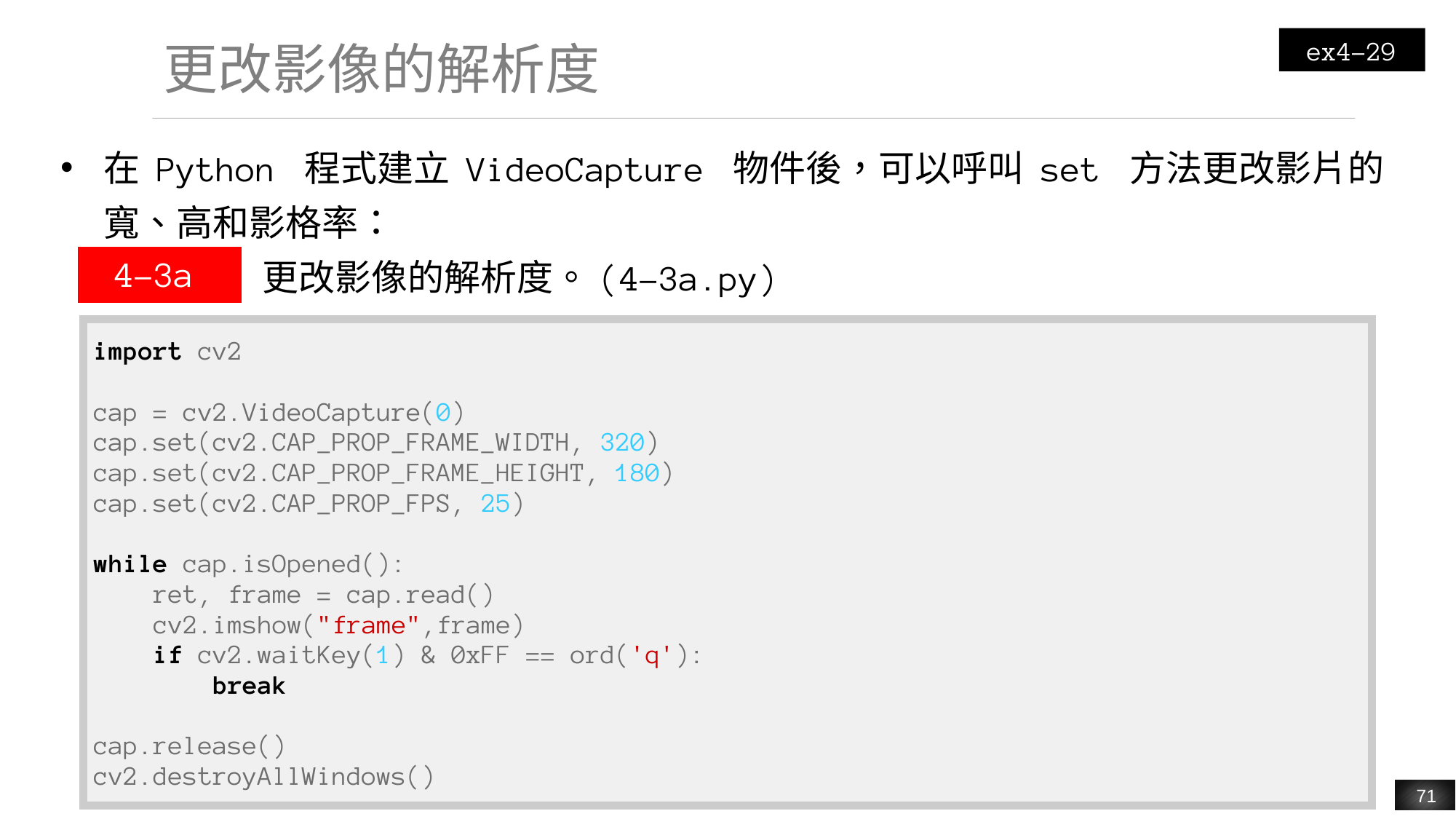

ex4-29
# 更改影像的解析度
在 Python 程式建立 VideoCapture 物件後，可以呼叫 set 方法更改影片的寬、高和影格率：
| 4-3a | 更改影像的解析度。(4-3a.py) |
| --- | --- |
| import cv2 cap = cv2.VideoCapture(0) cap.set(cv2.CAP\_PROP\_FRAME\_WIDTH, 320) cap.set(cv2.CAP\_PROP\_FRAME\_HEIGHT, 180) cap.set(cv2.CAP\_PROP\_FPS, 25) while cap.isOpened(): ret, frame = cap.read() cv2.imshow("frame",frame) if cv2.waitKey(1) & 0xFF == ord('q'): break cap.release() cv2.destroyAllWindows() |
| --- |